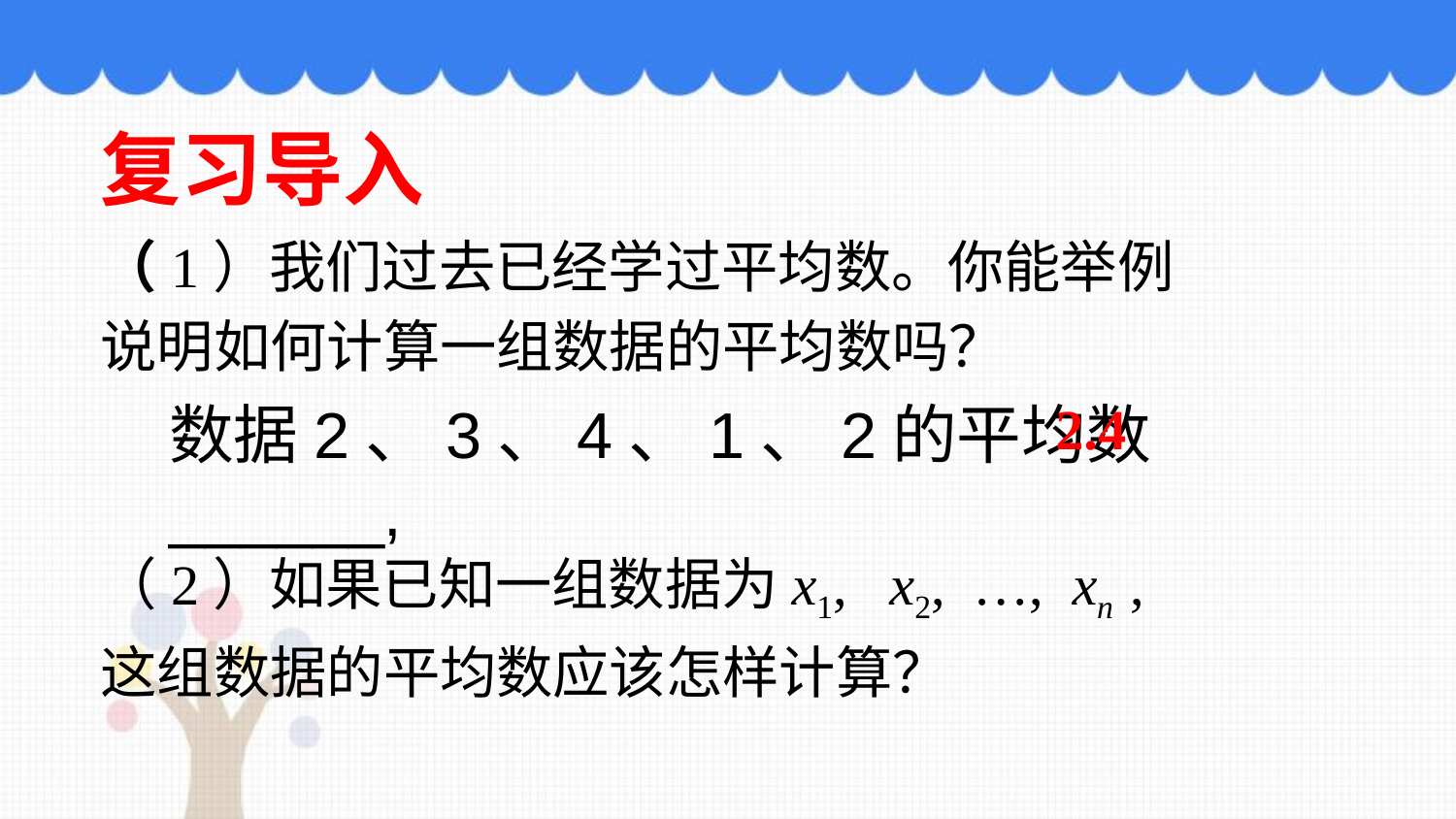

复习导入
（1）我们过去已经学过平均数。你能举例
说明如何计算一组数据的平均数吗？

（2）如果已知一组数据为x1,   x2,  …,  xn  ,
这组数据的平均数应该怎样计算？
2.4
数据2、3、4、1、2的平均数______,